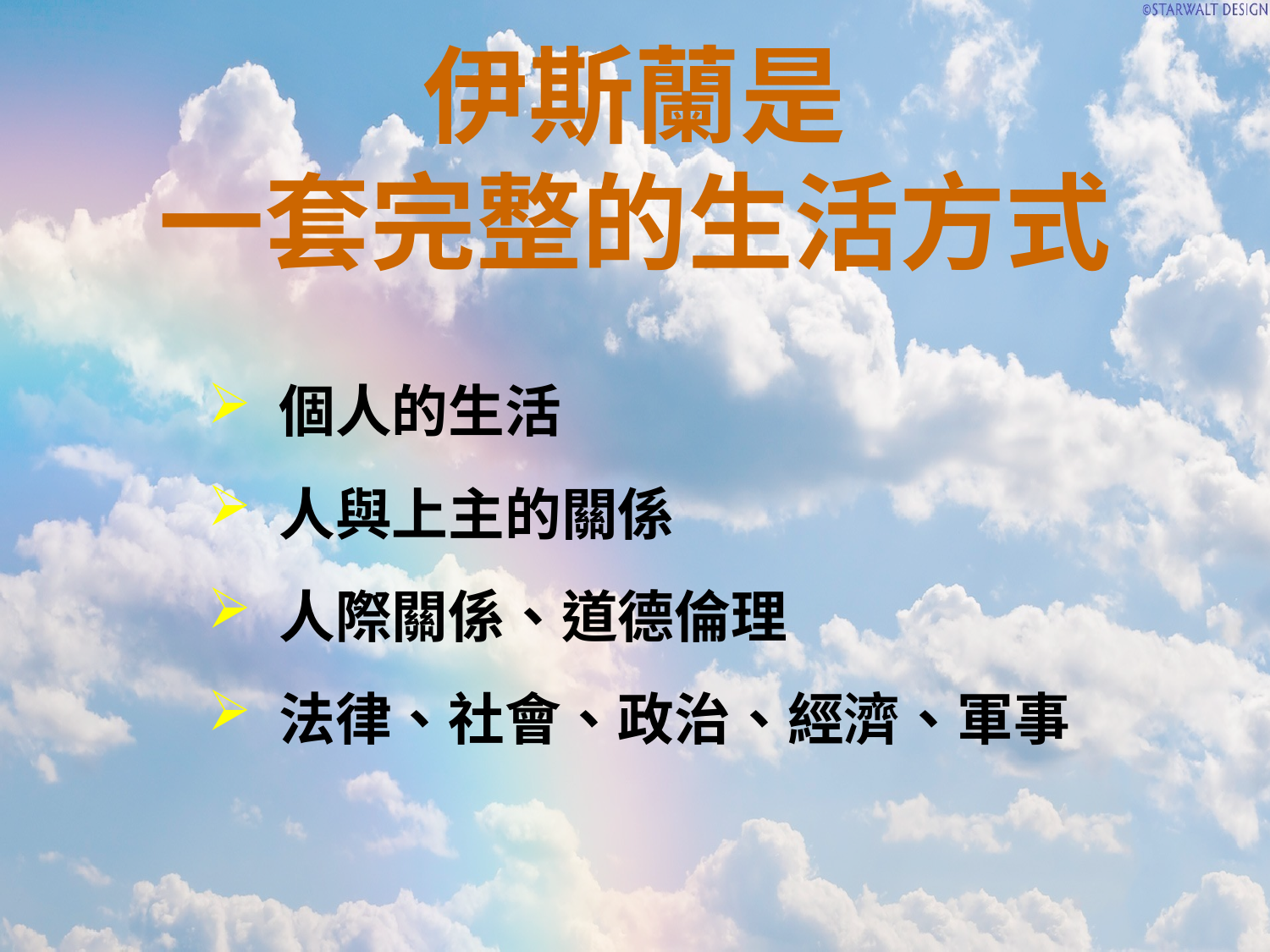

# 伊斯蘭是 一套完整的生活方式
 個人的生活
 人與上主的關係
 人際關係、道德倫理
 法律、社會、政治、經濟、軍事